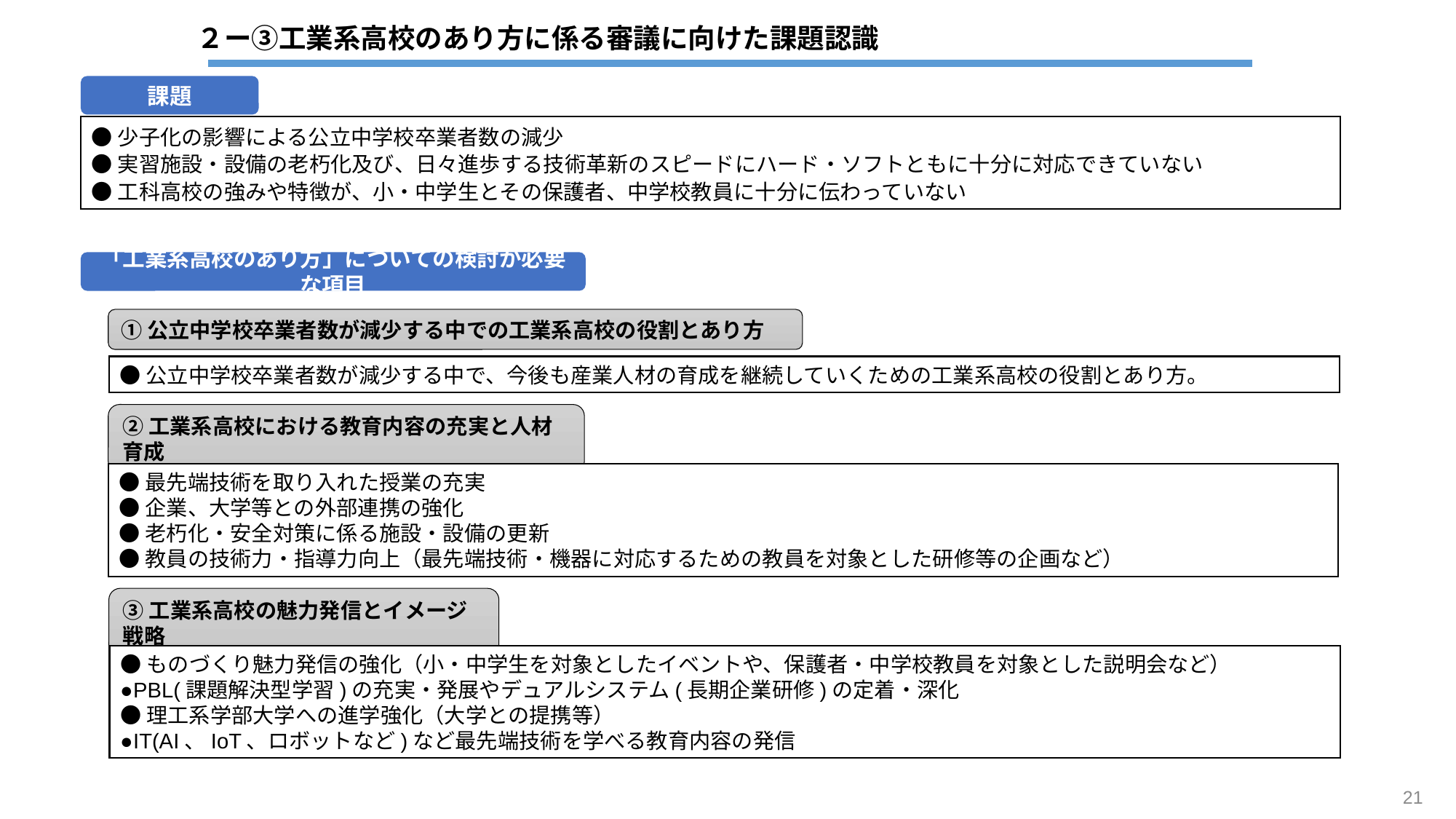

２ー③工業系高校のあり方に係る審議に向けた課題認識
課題
●少子化の影響による公立中学校卒業者数の減少
●実習施設・設備の老朽化及び、日々進歩する技術革新のスピードにハード・ソフトともに十分に対応できていない
●工科高校の強みや特徴が、小・中学生とその保護者、中学校教員に十分に伝わっていない

「工業系高校のあり方」についての検討が必要な項目
①公立中学校卒業者数が減少する中での工業系高校の役割とあり方
●公立中学校卒業者数が減少する中で、今後も産業人材の育成を継続していくための工業系高校の役割とあり方。
②工業系高校における教育内容の充実と人材育成
●最先端技術を取り入れた授業の充実
●企業、大学等との外部連携の強化
●老朽化・安全対策に係る施設・設備の更新
●教員の技術力・指導力向上（最先端技術・機器に対応するための教員を対象とした研修等の企画など）
③工業系高校の魅力発信とイメージ戦略
●ものづくり魅力発信の強化（小・中学生を対象としたイベントや、保護者・中学校教員を対象とした説明会など）
●PBL(課題解決型学習)の充実・発展やデュアルシステム(長期企業研修)の定着・深化
●理工系学部大学への進学強化（大学との提携等）
●IT(AI、IoT、ロボットなど)など最先端技術を学べる教育内容の発信
21